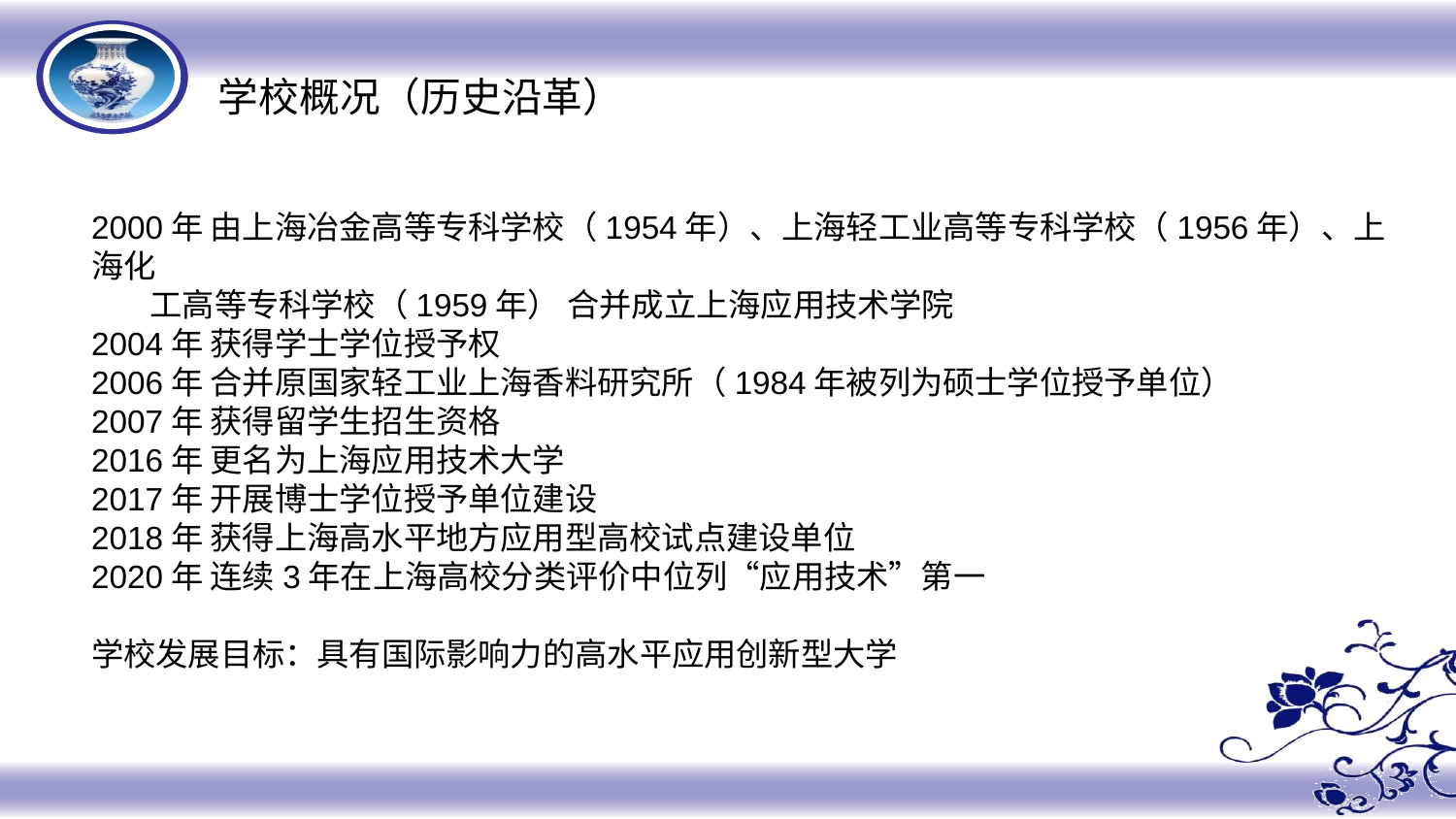

学校概况（历史沿革）

2000年 由上海冶金高等专科学校（1954年）、上海轻工业高等专科学校（1956年）、上海化
       工高等专科学校（1959年） 合并成立上海应用技术学院
2004年 获得学士学位授予权
2006年 合并原国家轻工业上海香料研究所（1984年被列为硕士学位授予单位）
2007年 获得留学生招生资格
2016年 更名为上海应用技术大学
2017年 开展博士学位授予单位建设
2018年 获得上海高水平地方应用型高校试点建设单位
2020年 连续3年在上海高校分类评价中位列“应用技术”第一

学校发展目标：具有国际影响力的高水平应用创新型大学